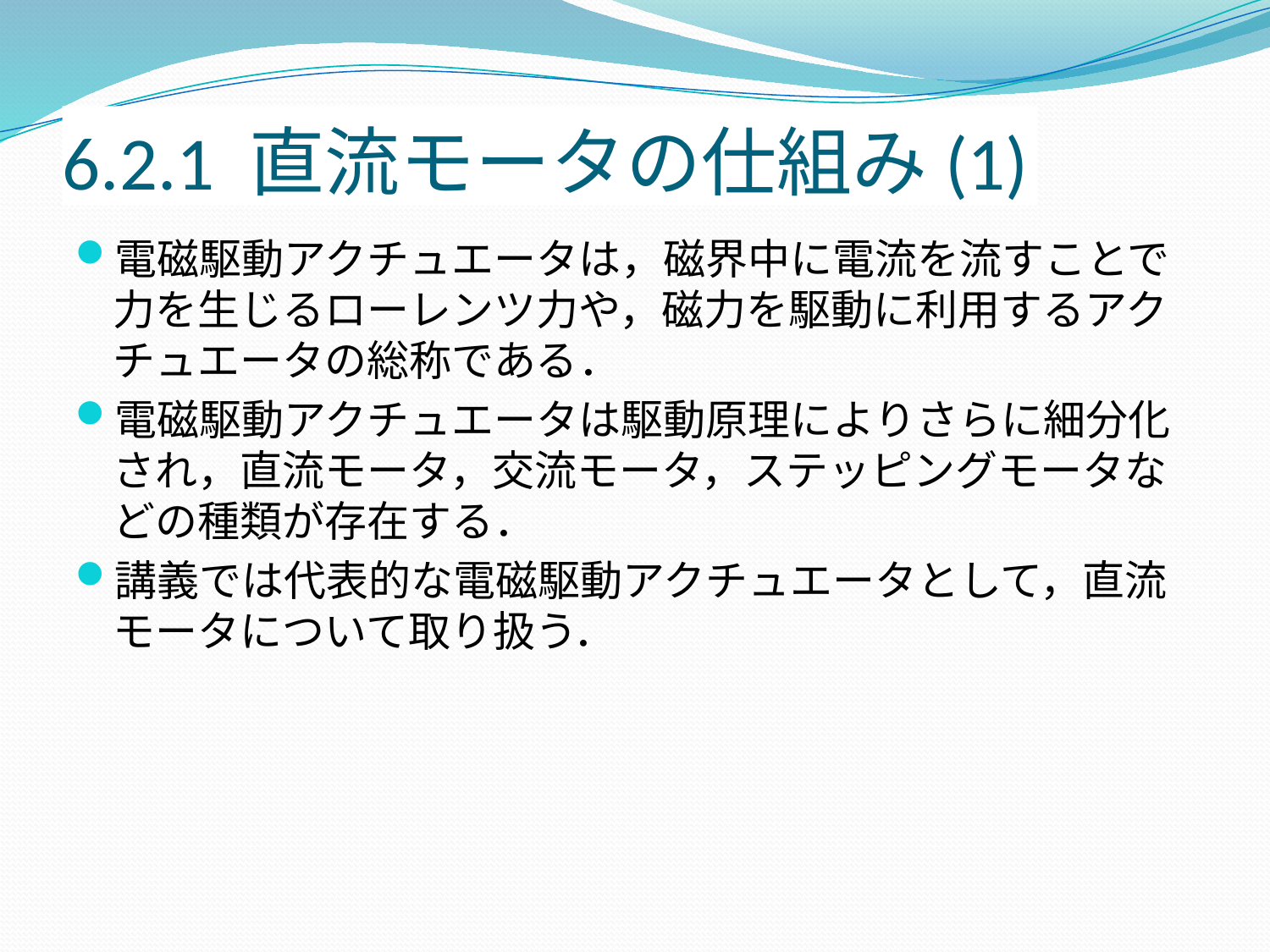

# 6.2.1 直流モータの仕組み(1)
電磁駆動アクチュエータは，磁界中に電流を流すことで力を生じるローレンツ力や，磁力を駆動に利用するアクチュエータの総称である．
電磁駆動アクチュエータは駆動原理によりさらに細分化され，直流モータ，交流モータ，ステッピングモータなどの種類が存在する．
講義では代表的な電磁駆動アクチュエータとして，直流モータについて取り扱う．